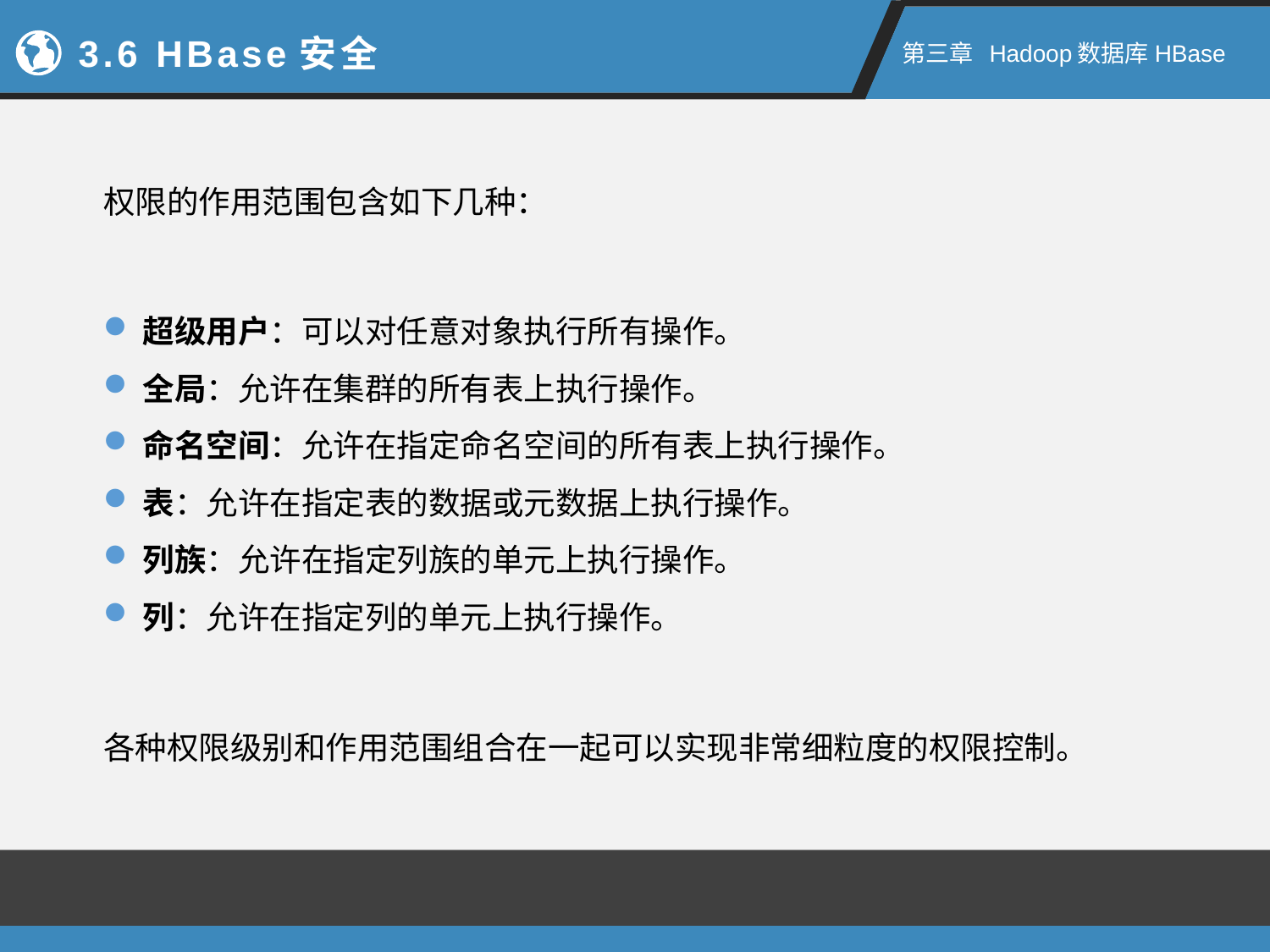

3.6 HBase安全

第三章  Hadoop数据库HBase
权限的作用范围包含如下几种：
超级用户：可以对任意对象执行所有操作。
全局：允许在集群的所有表上执行操作。
命名空间：允许在指定命名空间的所有表上执行操作。
表：允许在指定表的数据或元数据上执行操作。
列族：允许在指定列族的单元上执行操作。
列：允许在指定列的单元上执行操作。
各种权限级别和作用范围组合在一起可以实现非常细粒度的权限控制。